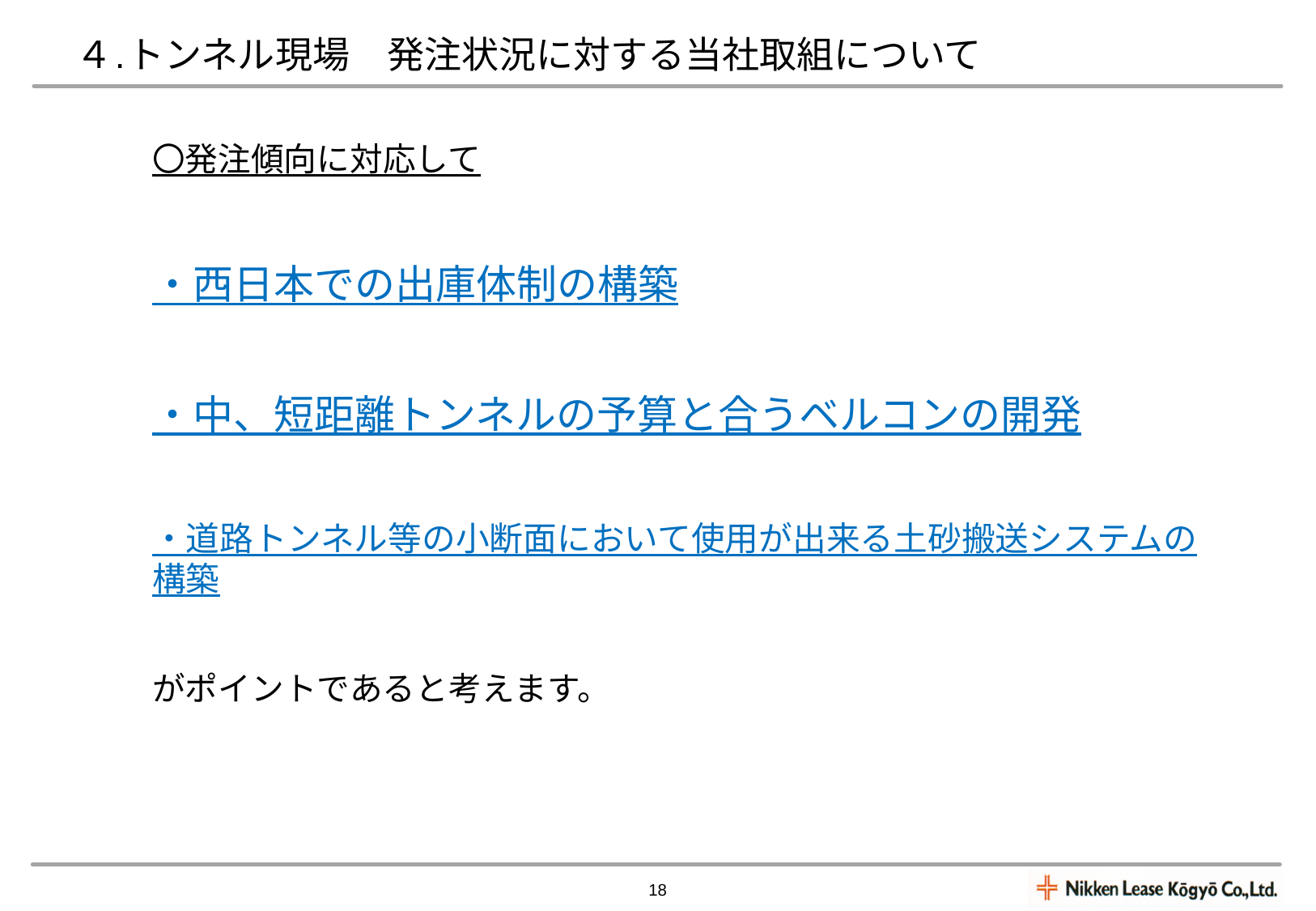

４.トンネル現場　発注状況に対する当社取組について
〇発注傾向に対応して

・西日本での出庫体制の構築

・中、短距離トンネルの予算と合うベルコンの開発

・道路トンネル等の小断面において使用が出来る土砂搬送システムの構築

がポイントであると考えます。
18